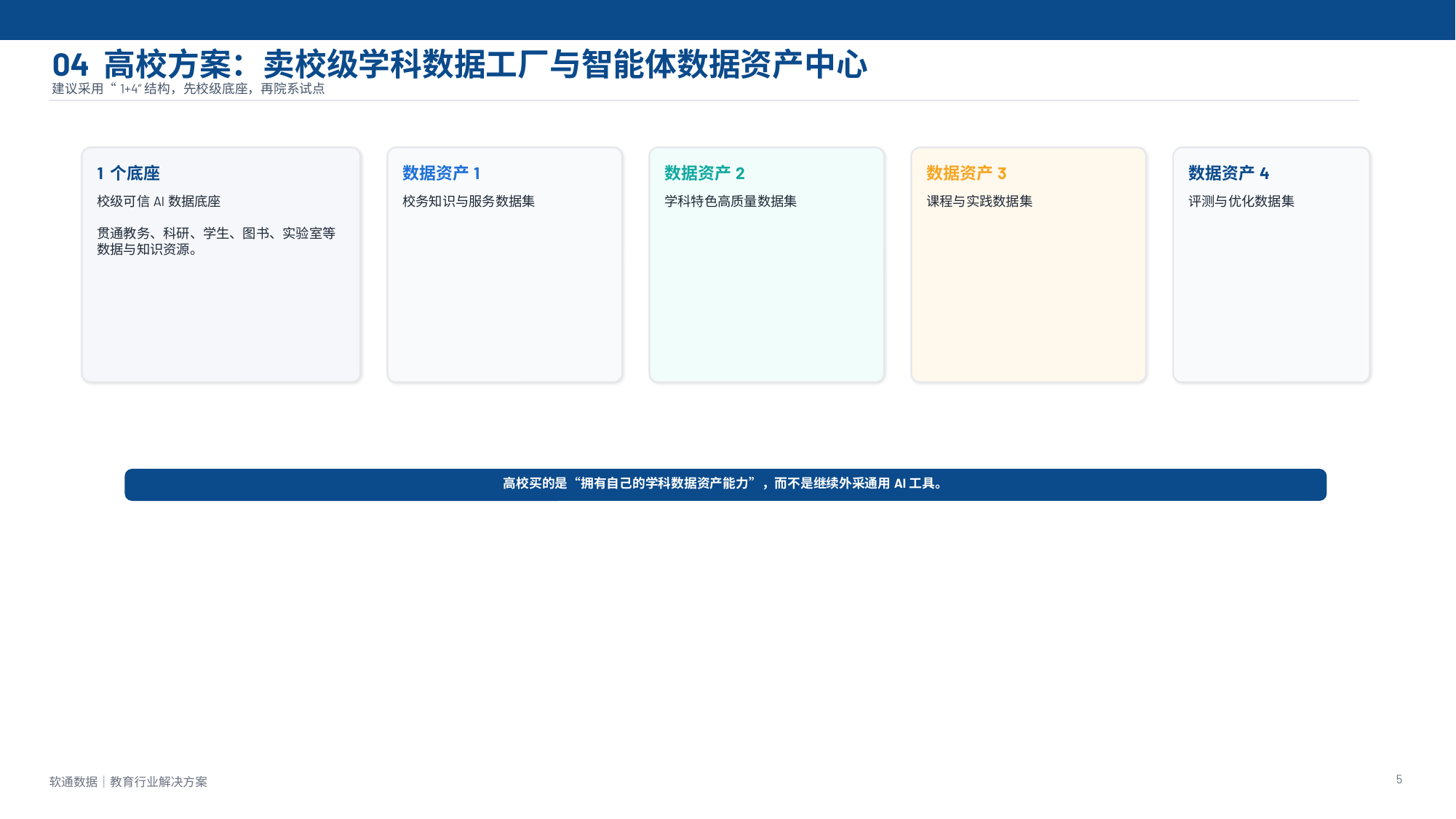

04 高校方案：卖校级学科数据工厂与智能体数据资产中心
建议采用“1+4”结构，先校级底座，再院系试点

1 个底座
数据资产1
数据资产2
数据资产3
数据资产4
校级可信AI数据底座

贯通教务、科研、学生、图书、实验室等数据与知识资源。
校务知识与服务数据集
学科特色高质量数据集
课程与实践数据集
评测与优化数据集

高校买的是“拥有自己的学科数据资产能力”，而不是继续外采通用AI工具。
5
软通数据｜教育行业解决方案